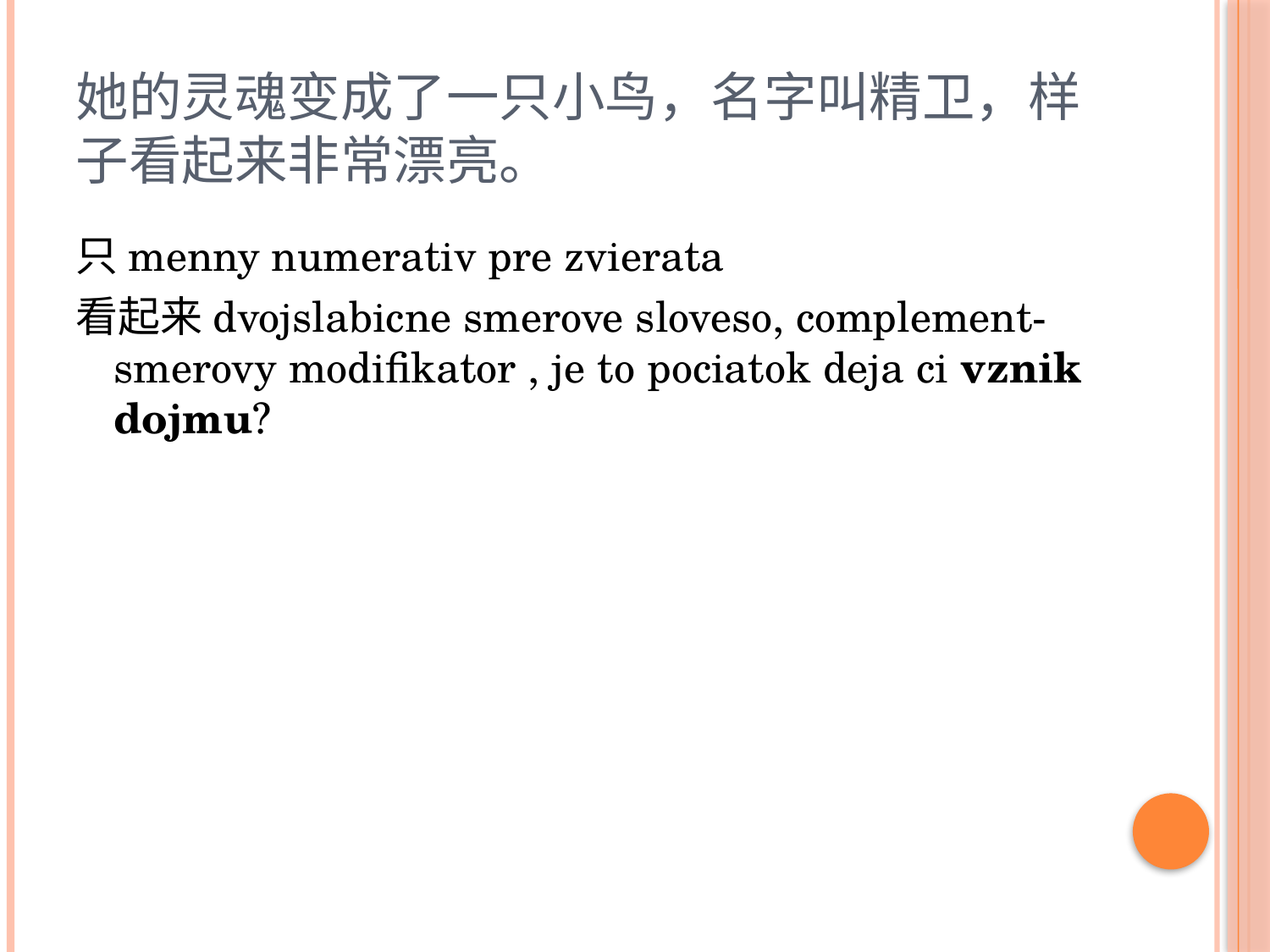

# 她的灵魂变成了一只小鸟，名字叫精卫，样子看起来非常漂亮。
只menny numerativ pre zvierata
看起来dvojslabicne smerove sloveso, complement-smerovy modifikator , je to pociatok deja ci vznik dojmu?